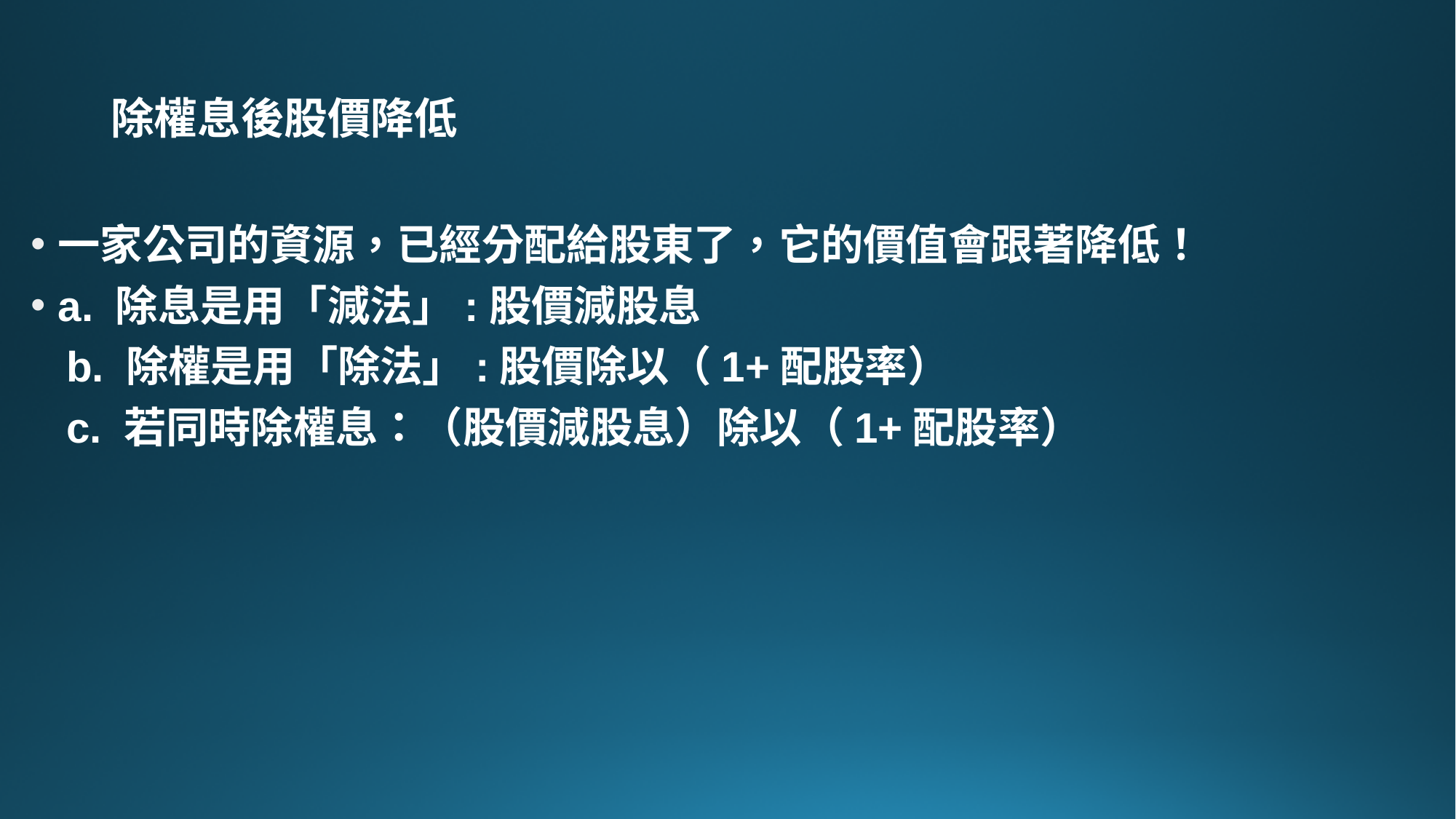

# 除權息後股價降低
一家公司的資源，已經分配給股東了，它的價值會跟著降低！
a. 除息是用「減法」:股價減股息
   b. 除權是用「除法」:股價除以（1+配股率）
   c. 若同時除權息：（股價減股息）除以（1+配股率）